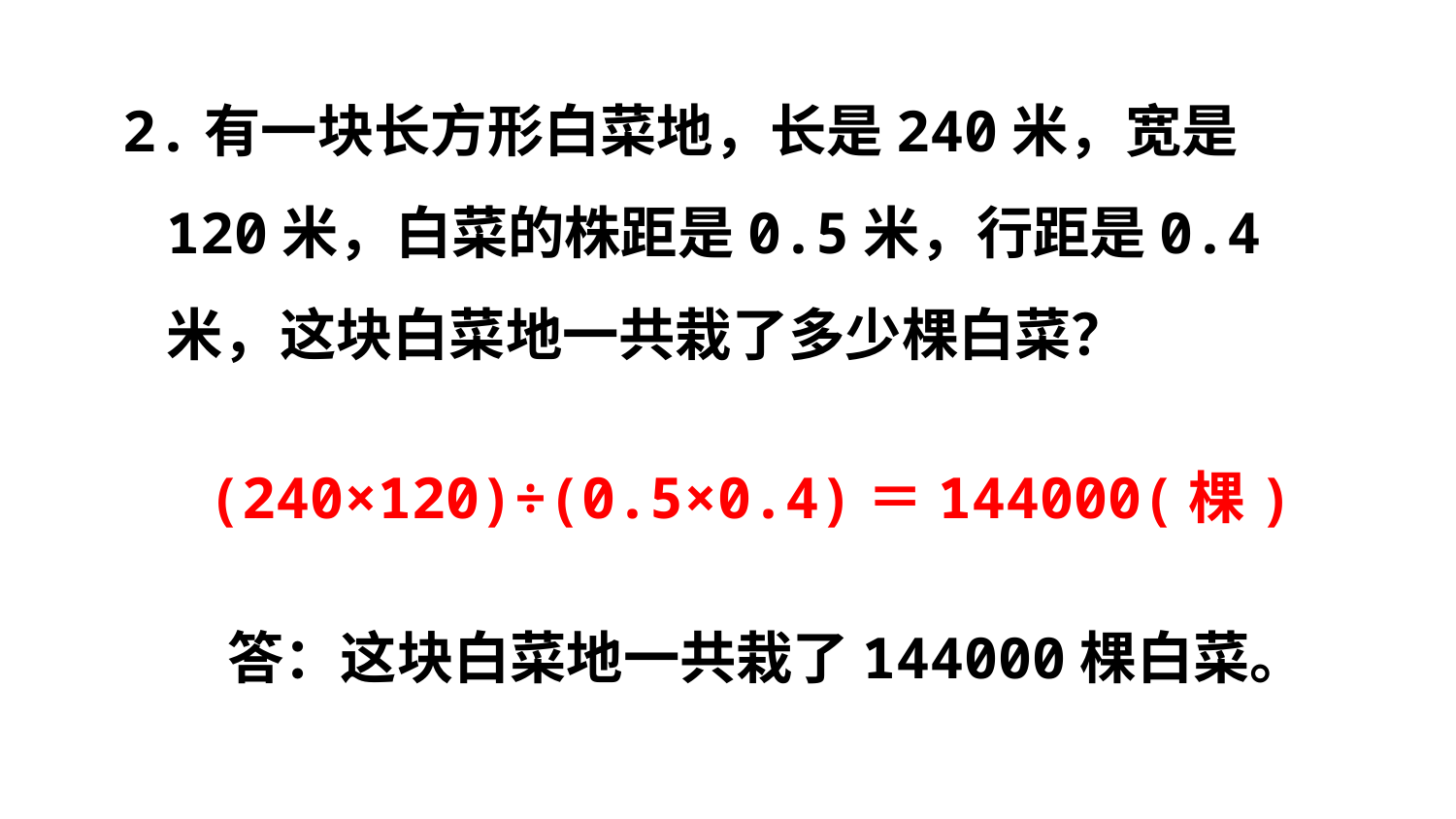

2.有一块长方形白菜地，长是240米，宽是120米，白菜的株距是0.5米，行距是0.4米，这块白菜地一共栽了多少棵白菜？
(240×120)÷(0.5×0.4)＝144000(棵)
答：这块白菜地一共栽了144000棵白菜。